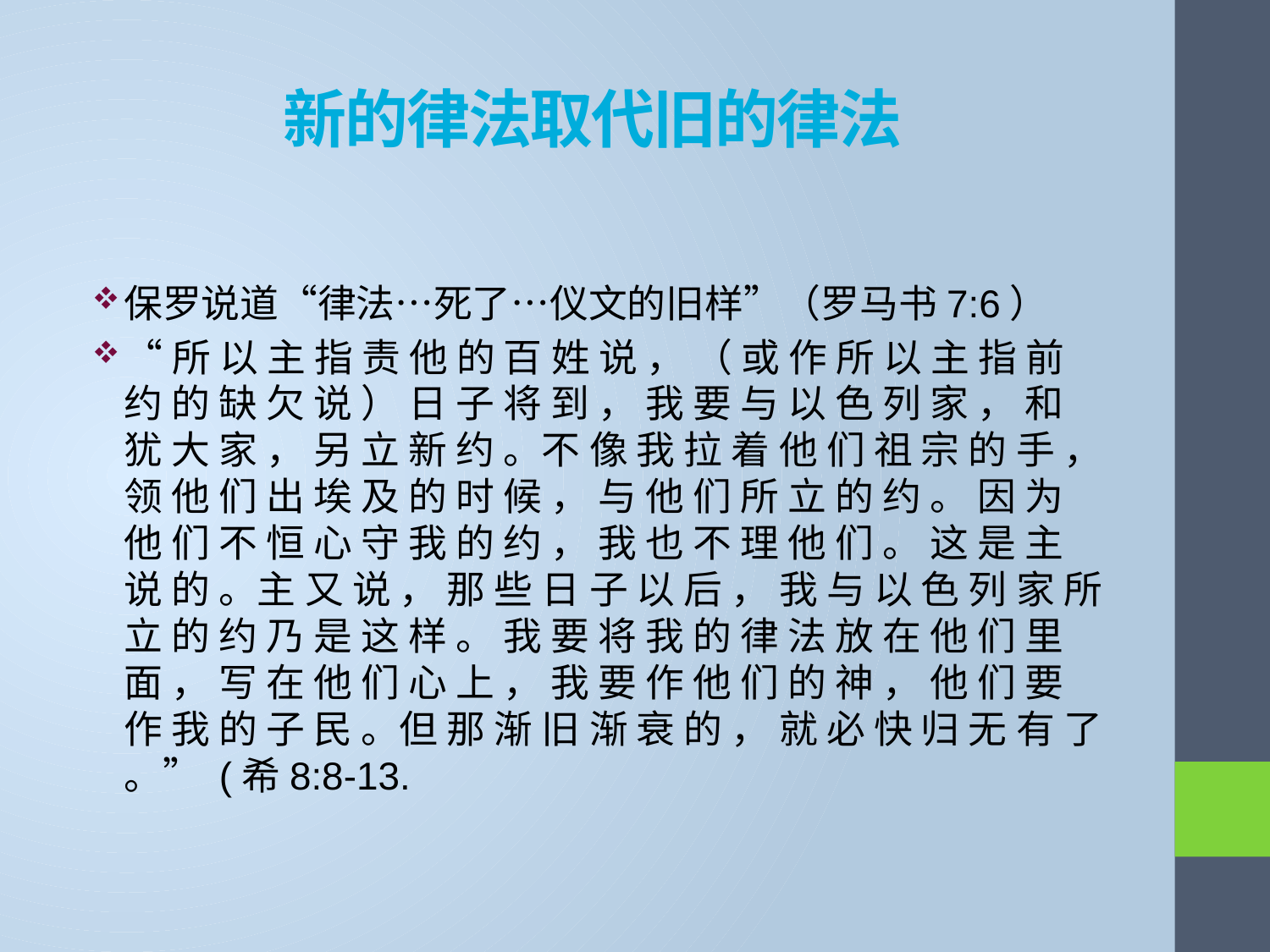

# 新的律法取代旧的律法
保罗说道“律法…死了…仪文的旧样”（罗马书7:6）
“所 以 主 指 责 他 的 百 姓 说 ， （ 或 作 所 以 主 指 前 约 的 缺 欠 说 ） 日 子 将 到 ， 我 要 与 以 色 列 家 ， 和 犹 大 家 ， 另 立 新 约 。不 像 我 拉 着 他 们 祖 宗 的 手 ， 领 他 们 出 埃 及 的 时 候 ， 与 他 们 所 立 的 约 。 因 为 他 们 不 恒 心 守 我 的 约 ， 我 也 不 理 他 们 。 这 是 主 说 的 。主 又 说 ， 那 些 日 子 以 后 ， 我 与 以 色 列 家 所 立 的 约 乃 是 这 样 。 我 要 将 我 的 律 法 放 在 他 们 里 面 ， 写 在 他 们 心 上 ， 我 要 作 他 们 的 神 ， 他 们 要 作 我 的 子 民 。但 那 渐 旧 渐 衰 的 ， 就 必 快 归 无 有 了 。” (希8:8-13.